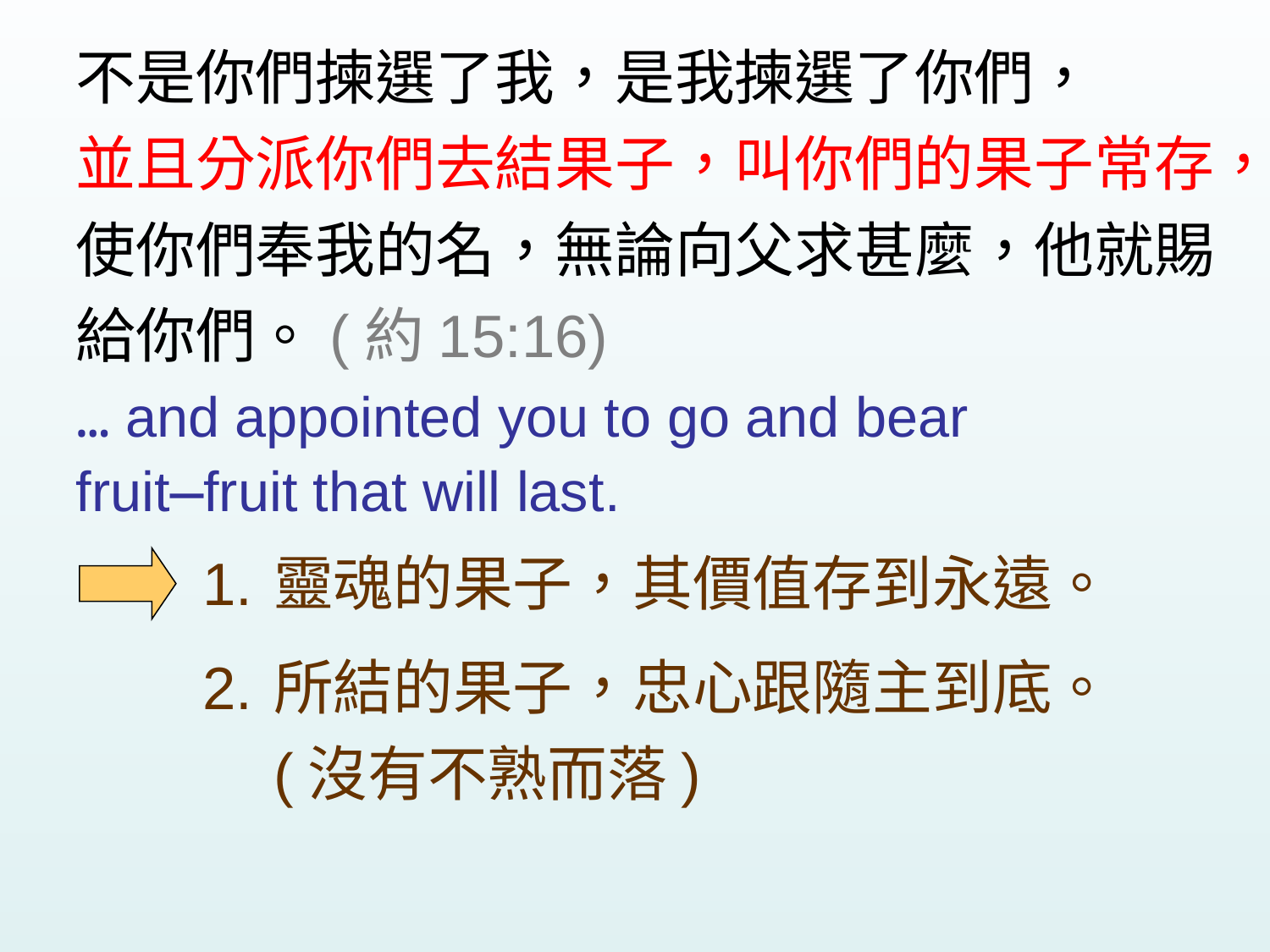

不是你們揀選了我，是我揀選了你們，
並且分派你們去結果子，叫你們的果子常存，
使你們奉我的名，無論向父求甚麼，他就賜給你們。(約15:16)
… and appointed you to go and bear fruit—fruit that will last.
靈魂的果子，其價值存到永遠。
所結的果子，忠心跟隨主到底。(沒有不熟而落)